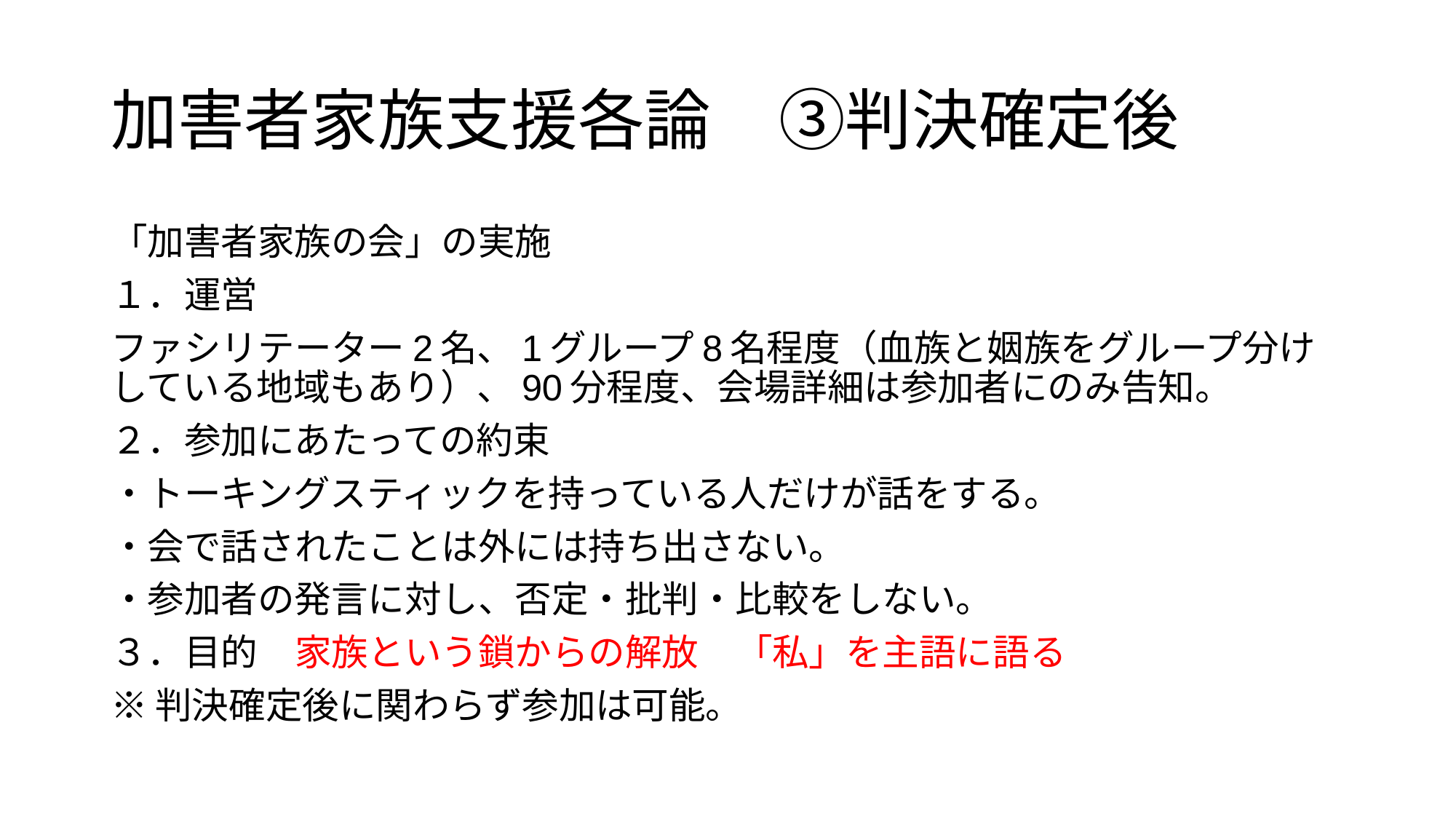

# 加害者家族支援各論　③判決確定後
「加害者家族の会」の実施
１．運営
ファシリテーター2名、1グループ8名程度（血族と姻族をグループ分けしている地域もあり）、90分程度、会場詳細は参加者にのみ告知。
２．参加にあたっての約束
・トーキングスティックを持っている人だけが話をする。
・会で話されたことは外には持ち出さない。
・参加者の発言に対し、否定・批判・比較をしない。
３．目的　家族という鎖からの解放　「私」を主語に語る
※判決確定後に関わらず参加は可能。